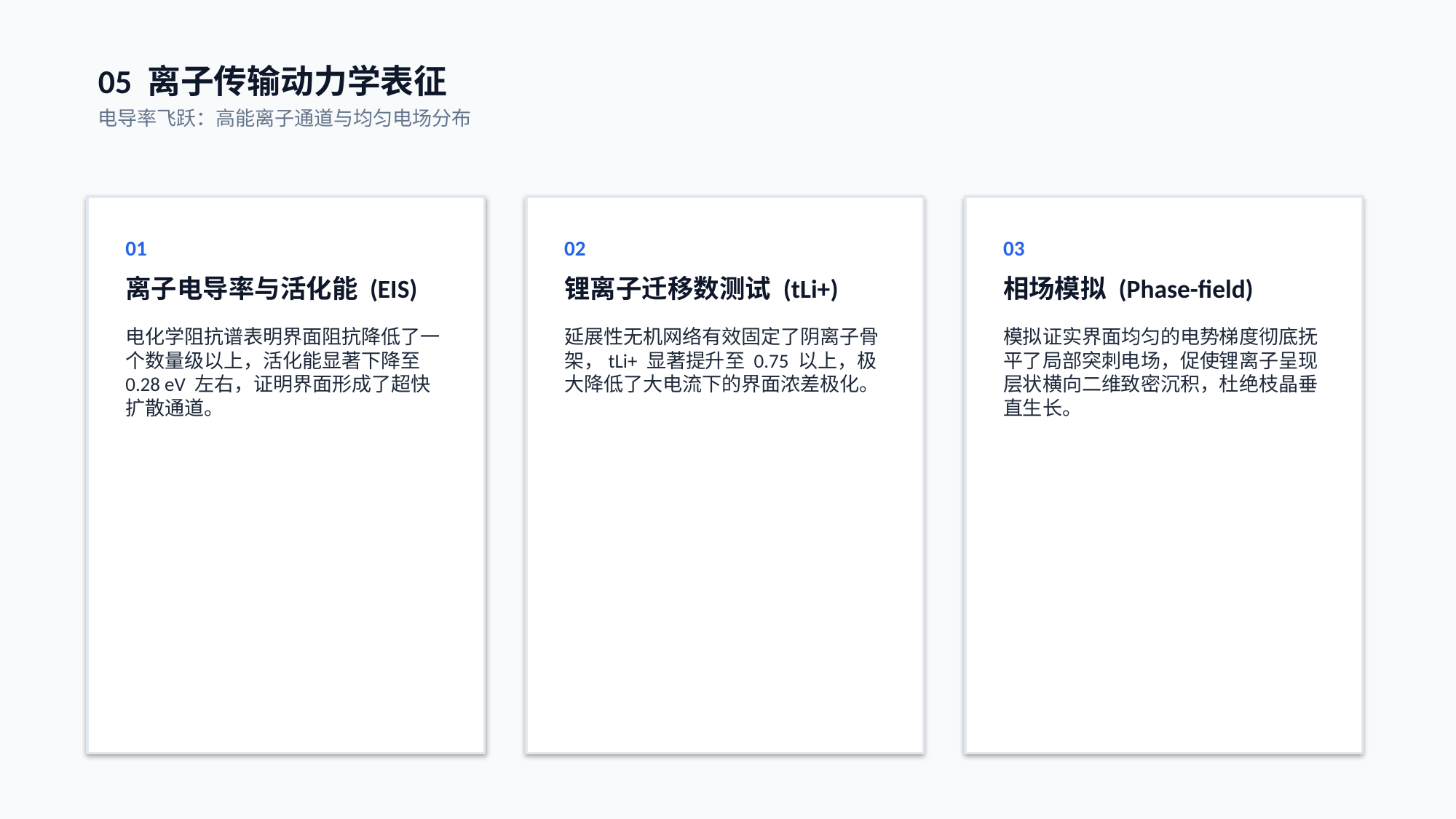

05 离子传输动力学表征
电导率飞跃：高能离子通道与均匀电场分布

01
离子电导率与活化能 (EIS)
电化学阻抗谱表明界面阻抗降低了一个数量级以上，活化能显著下降至 0.28 eV 左右，证明界面形成了超快扩散通道。
02
锂离子迁移数测试 (tLi+)
延展性无机网络有效固定了阴离子骨架，tLi+ 显著提升至 0.75 以上，极大降低了大电流下的界面浓差极化。
03
相场模拟 (Phase-field)
模拟证实界面均匀的电势梯度彻底抚平了局部突刺电场，促使锂离子呈现层状横向二维致密沉积，杜绝枝晶垂直生长。